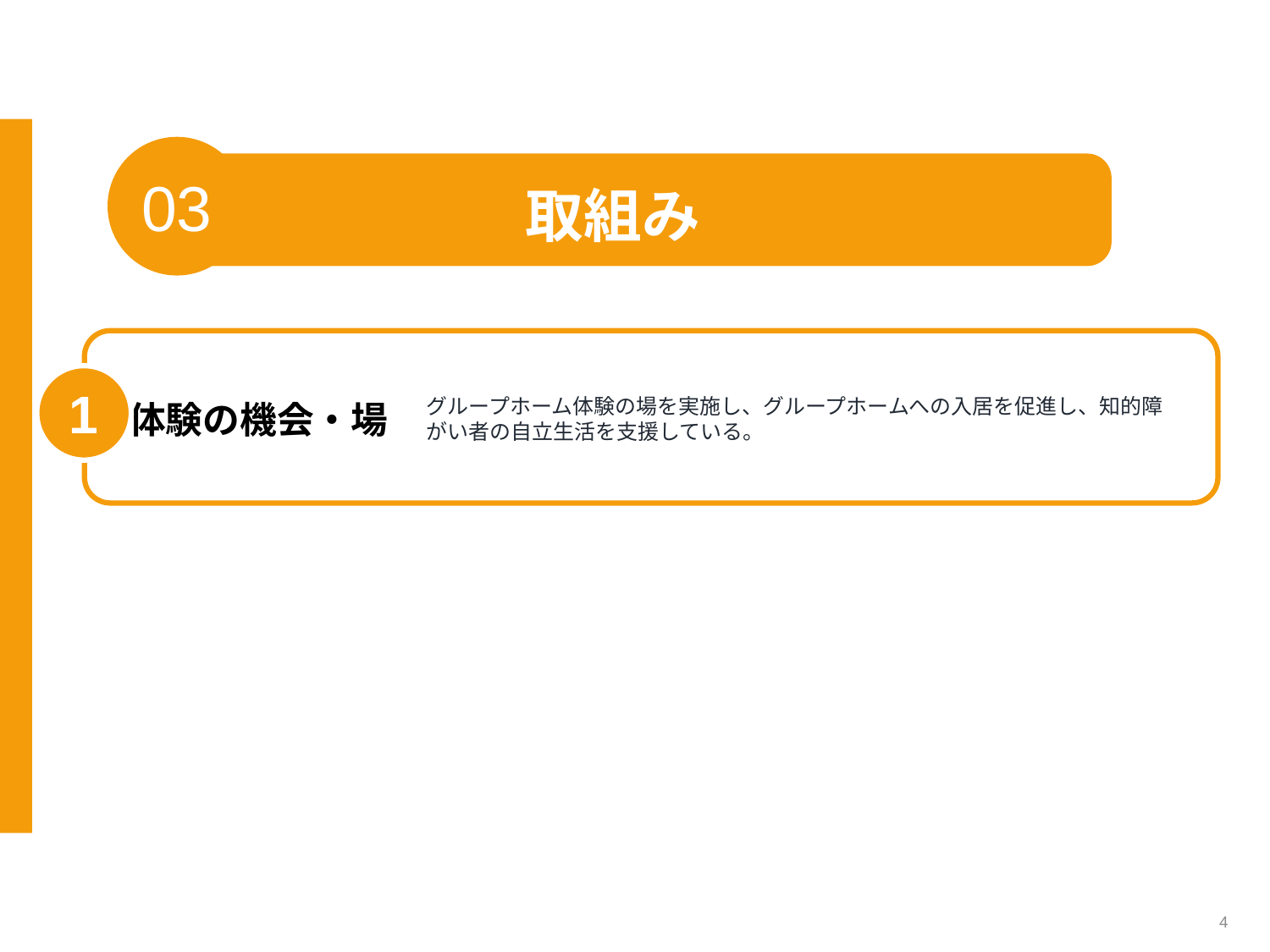

03

取組み

1
グループホーム体験の場を実施し、グループホームへの入居を促進し、知的障がい者の自立生活を支援している。
体験の機会・場
4